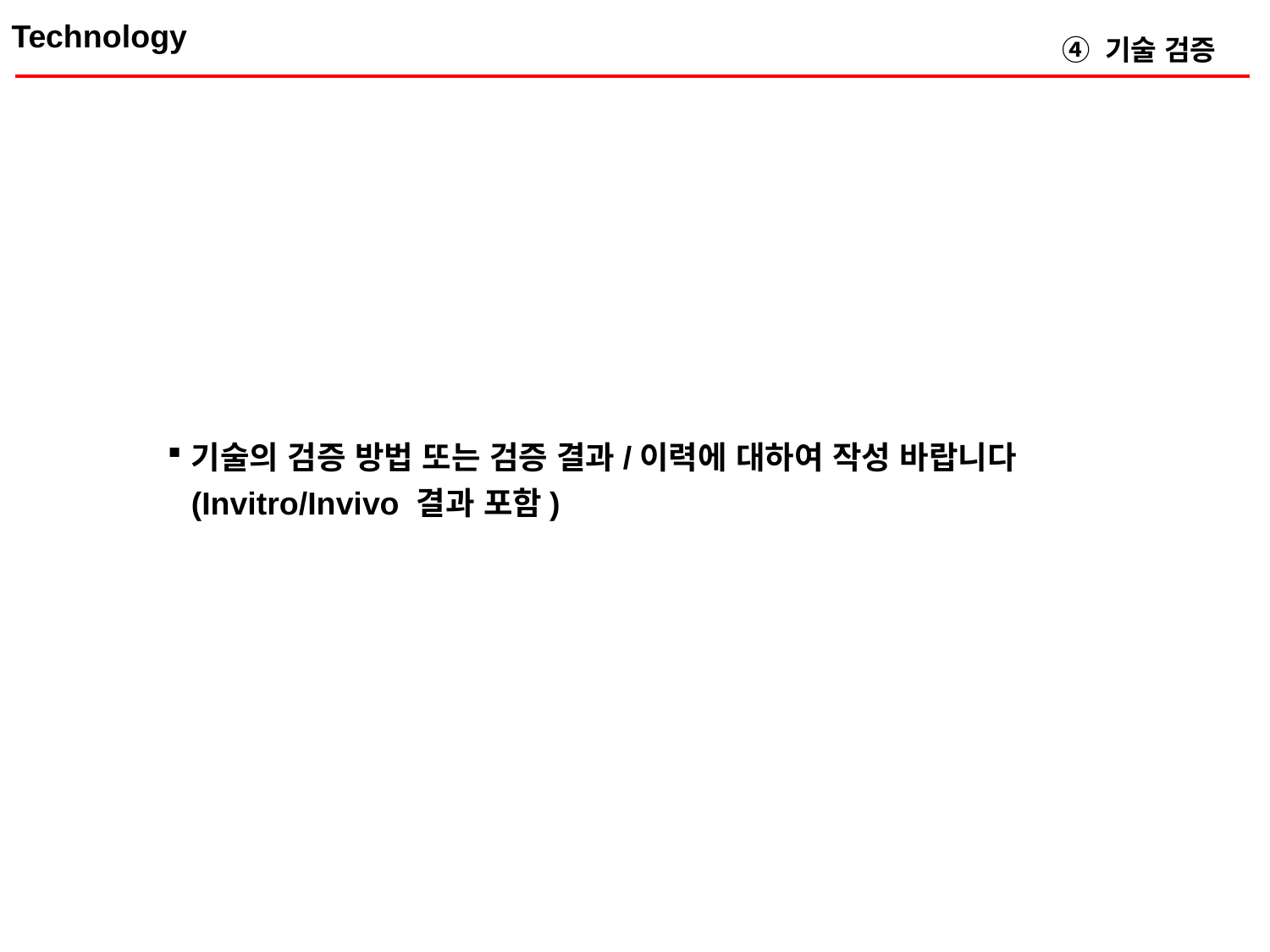

Technology
④ 기술 검증
기술의 검증 방법 또는 검증 결과/이력에 대하여 작성 바랍니다 (Invitro/Invivo 결과 포함)